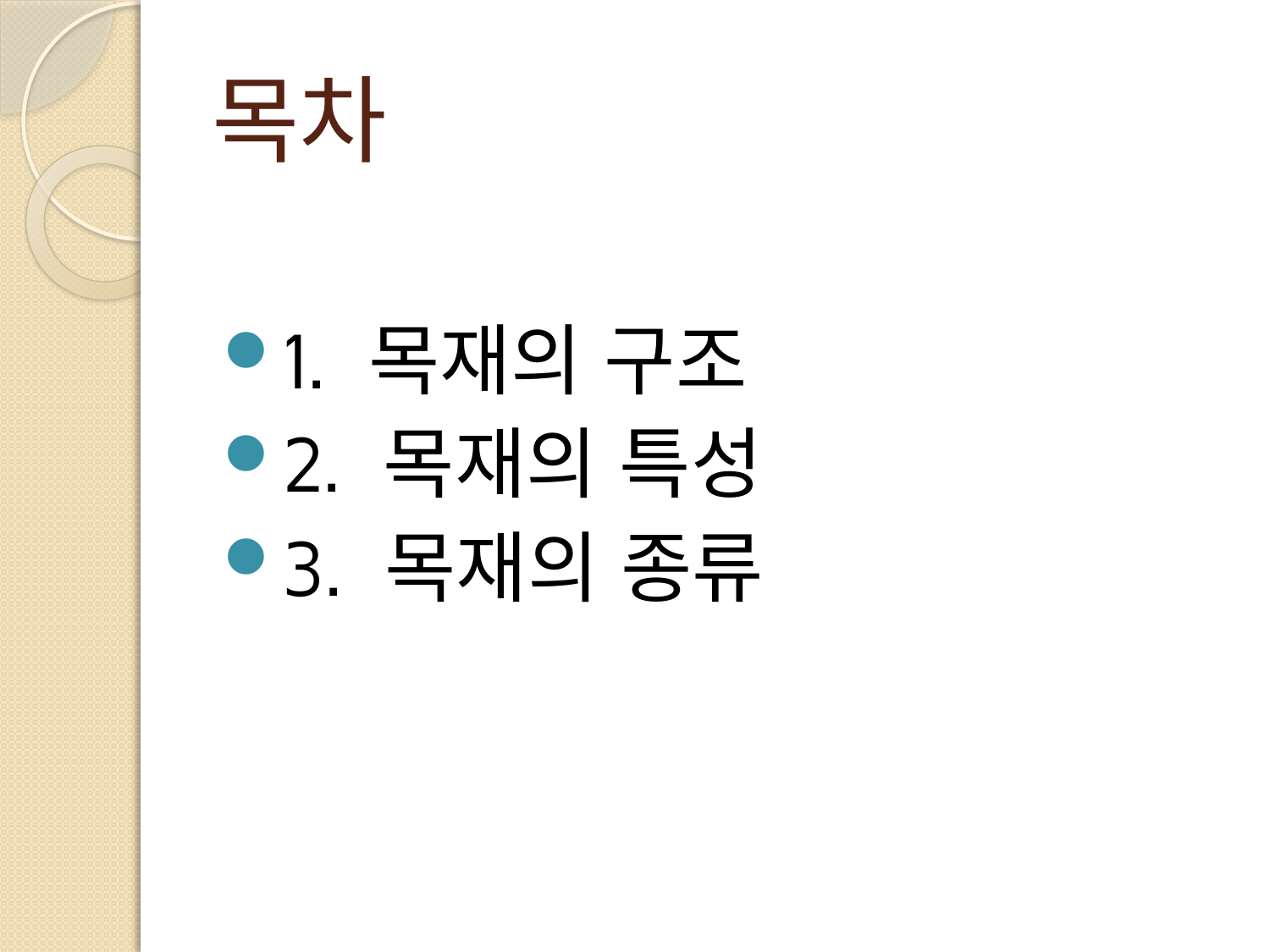

# 목차

1. 목재의 구조
2. 목재의 특성
3. 목재의 종류